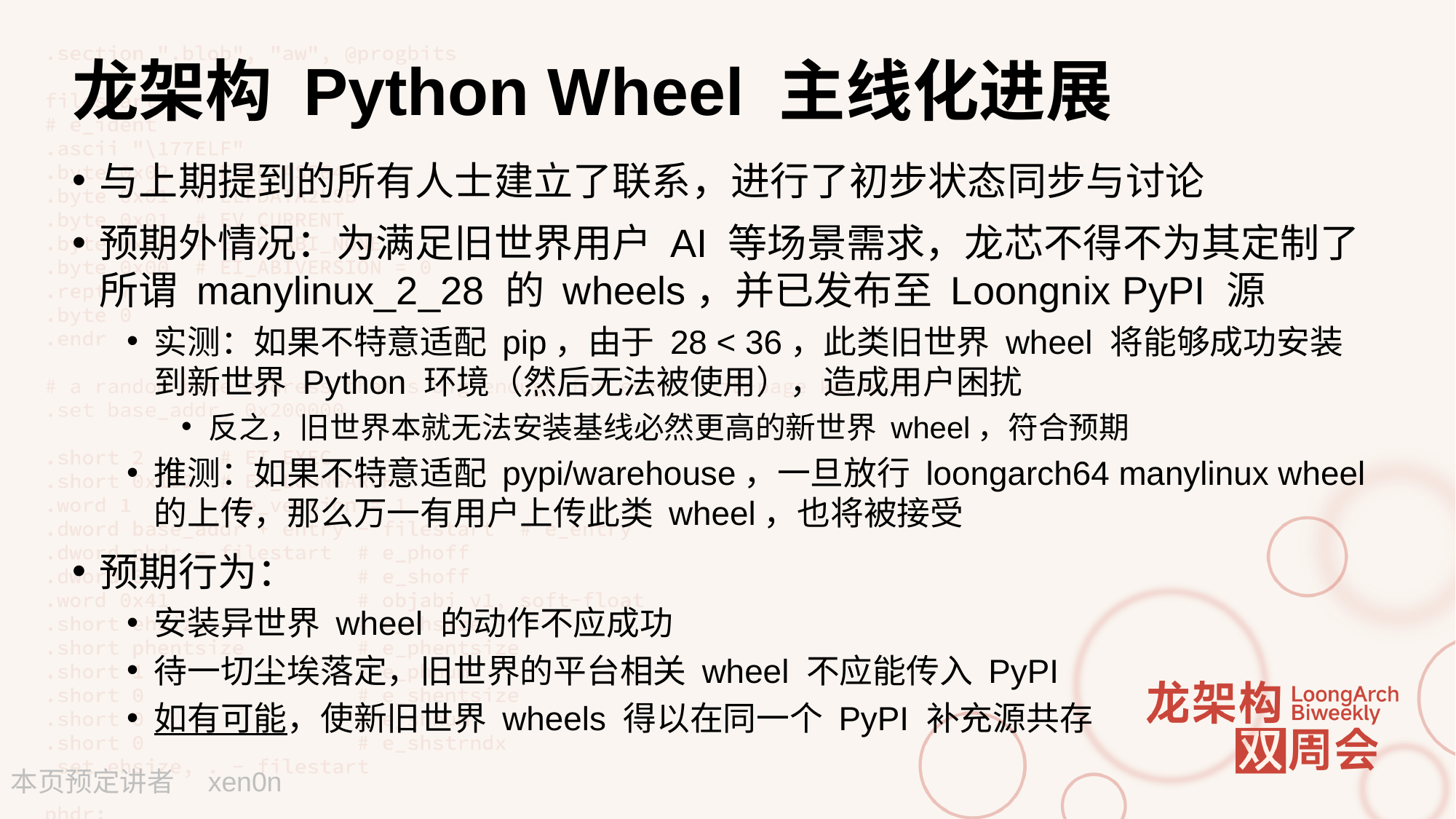

# 龙架构 Python Wheel 主线化进展
与上期提到的所有人士建立了联系，进行了初步状态同步与讨论
预期外情况：为满足旧世界用户 AI 等场景需求，龙芯不得不为其定制了所谓 manylinux_2_28 的 wheels，并已发布至 Loongnix PyPI 源
实测：如果不特意适配 pip，由于 28 < 36，此类旧世界 wheel 将能够成功安装到新世界 Python 环境（然后无法被使用），造成用户困扰
反之，旧世界本就无法安装基线必然更高的新世界 wheel，符合预期
推测：如果不特意适配 pypi/warehouse，一旦放行 loongarch64 manylinux wheel 的上传，那么万一有用户上传此类 wheel，也将被接受
预期行为：
安装异世界 wheel 的动作不应成功
待一切尘埃落定，旧世界的平台相关 wheel 不应能传入 PyPI
如有可能，使新旧世界 wheels 得以在同一个 PyPI 补充源共存
xen0n